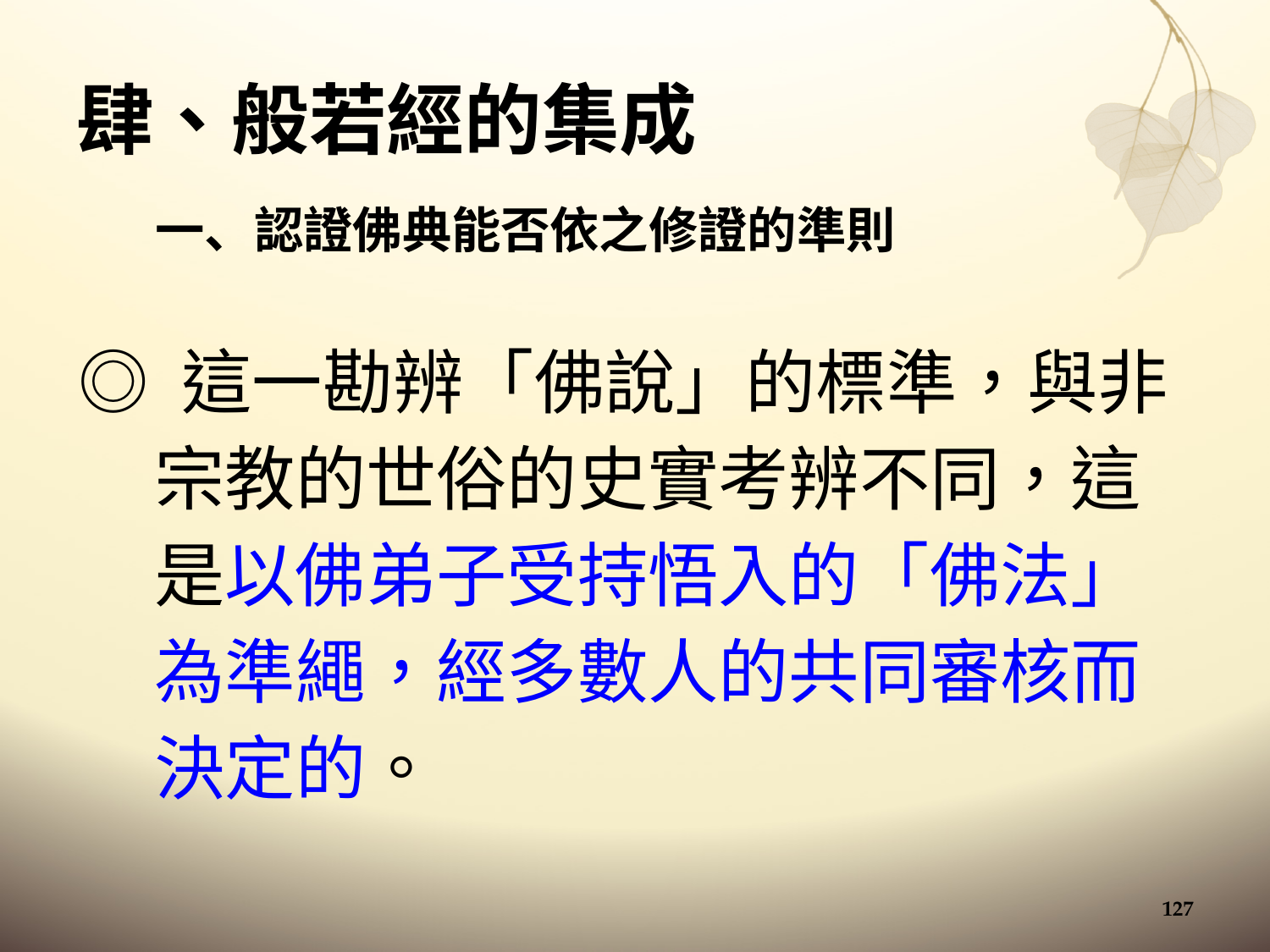

# 肆、般若經的集成
一、認證佛典能否依之修證的準則
◎ 這一勘辨「佛說」的標準，與非宗教的世俗的史實考辨不同，這是以佛弟子受持悟入的「佛法」為準繩，經多數人的共同審核而決定的。
127